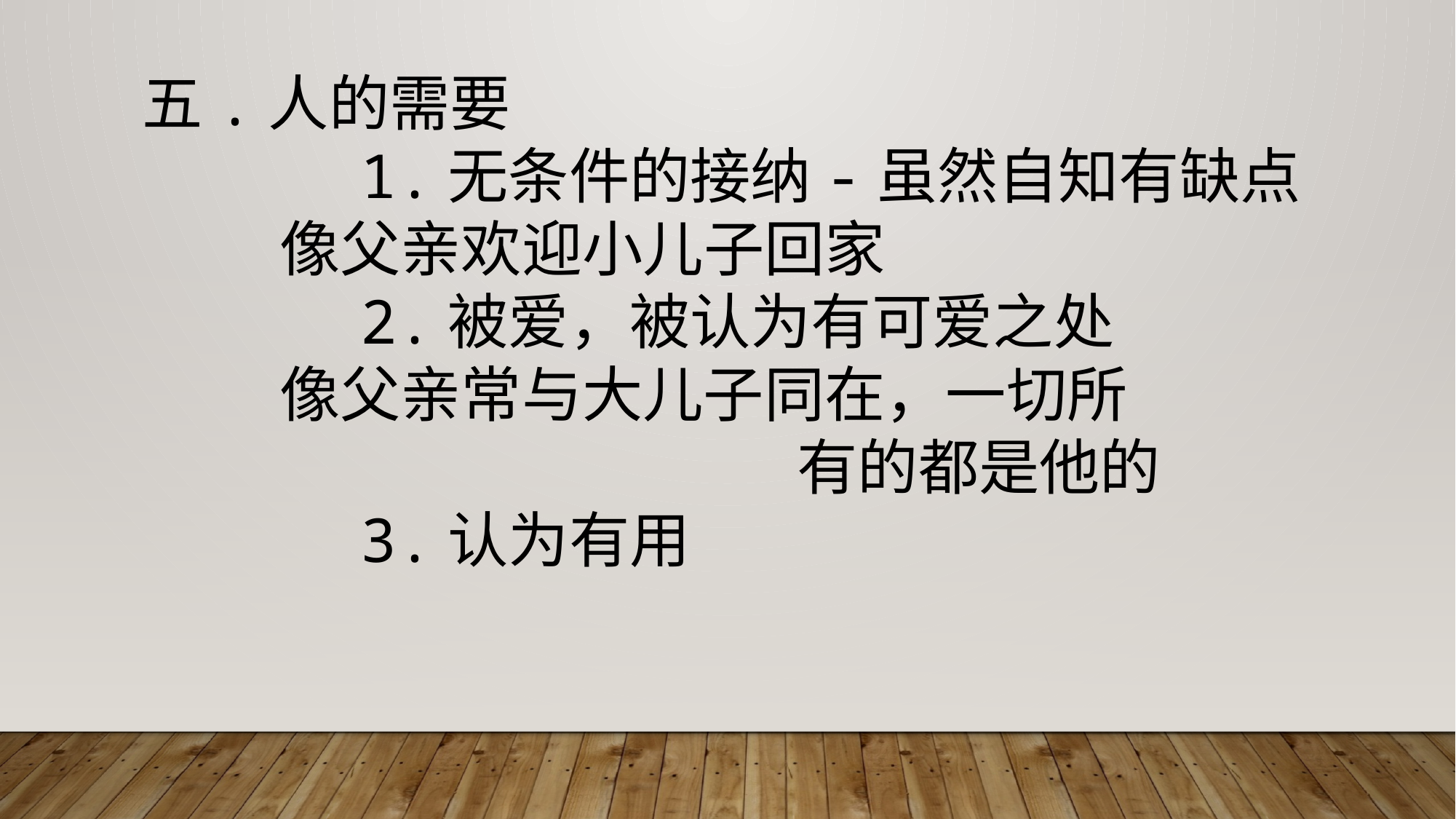

五.人的需要
      1.无条件的接纳-虽然自知有缺点
         像父亲欢迎小儿子回家
      2.被爱，被认为有可爱之处
         像父亲常与大儿子同在，一切所							有的都是他的
      3.认为有用